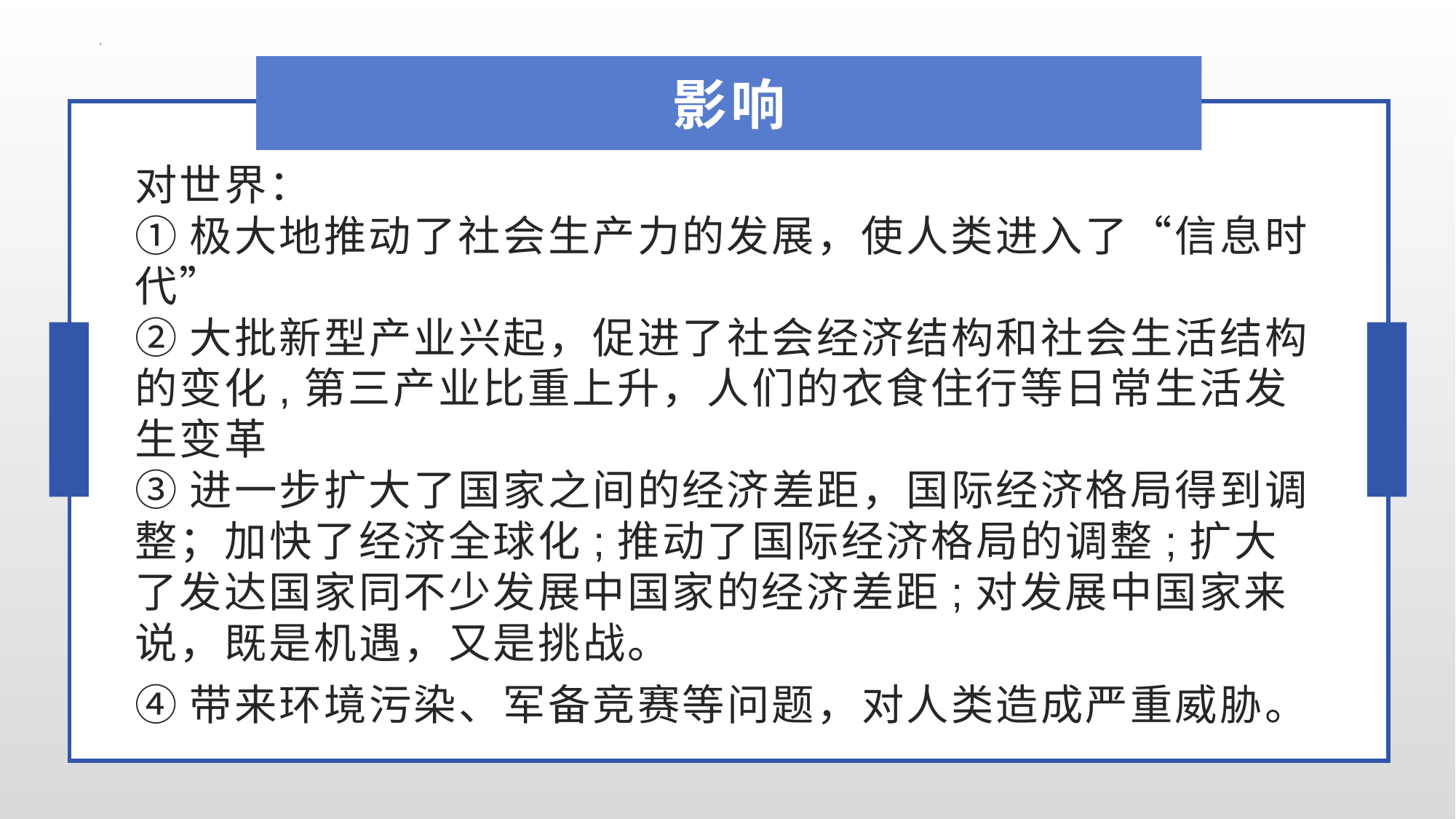

影响

对世界：
①极大地推动了社会生产力的发展，使人类进入了“信息时代”
②大批新型产业兴起，促进了社会经济结构和社会生活结构的变化,第三产业比重上升，人们的衣食住行等日常生活发生变革
③进一步扩大了国家之间的经济差距，国际经济格局得到调整；加快了经济全球化;推动了国际经济格局的调整;扩大了发达国家同不少发展中国家的经济差距;对发展中国家来说，既是机遇，又是挑战。
④带来环境污染、军备竞赛等问题，对人类造成严重威胁。